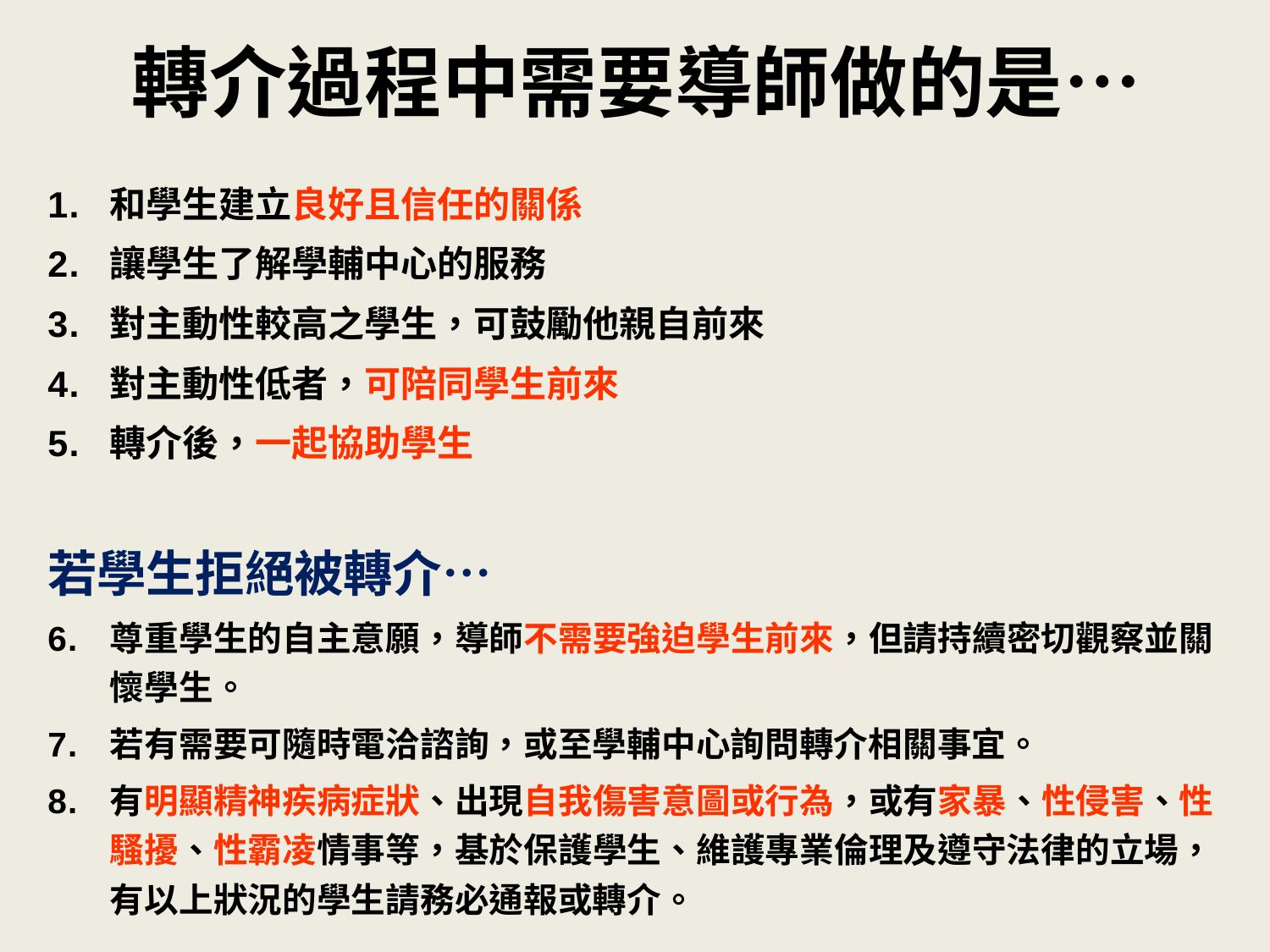

# 轉介過程中需要導師做的是…
和學生建立良好且信任的關係
讓學生了解學輔中心的服務
對主動性較高之學生，可鼓勵他親自前來
對主動性低者，可陪同學生前來
轉介後，一起協助學生

若學生拒絕被轉介…
尊重學生的自主意願，導師不需要強迫學生前來，但請持續密切觀察並關懷學生。
若有需要可隨時電洽諮詢，或至學輔中心詢問轉介相關事宜。
有明顯精神疾病症狀、出現自我傷害意圖或行為，或有家暴、性侵害、性騷擾、性霸凌情事等，基於保護學生、維護專業倫理及遵守法律的立場，有以上狀況的學生請務必通報或轉介。